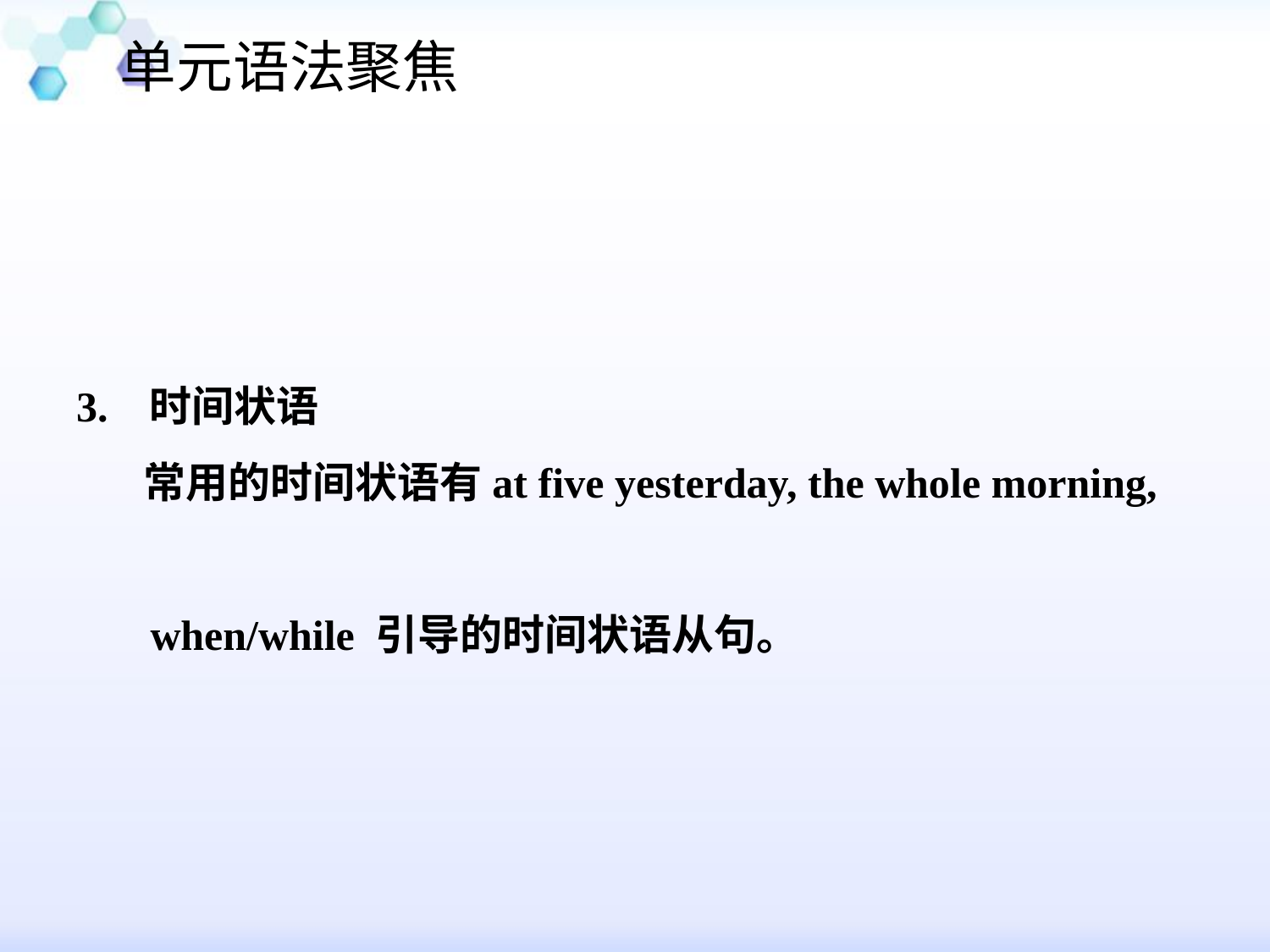

单元语法聚焦
#

3.   时间状语
      常用的时间状语有at five yesterday, the whole morning,
       when/while 引导的时间状语从句。